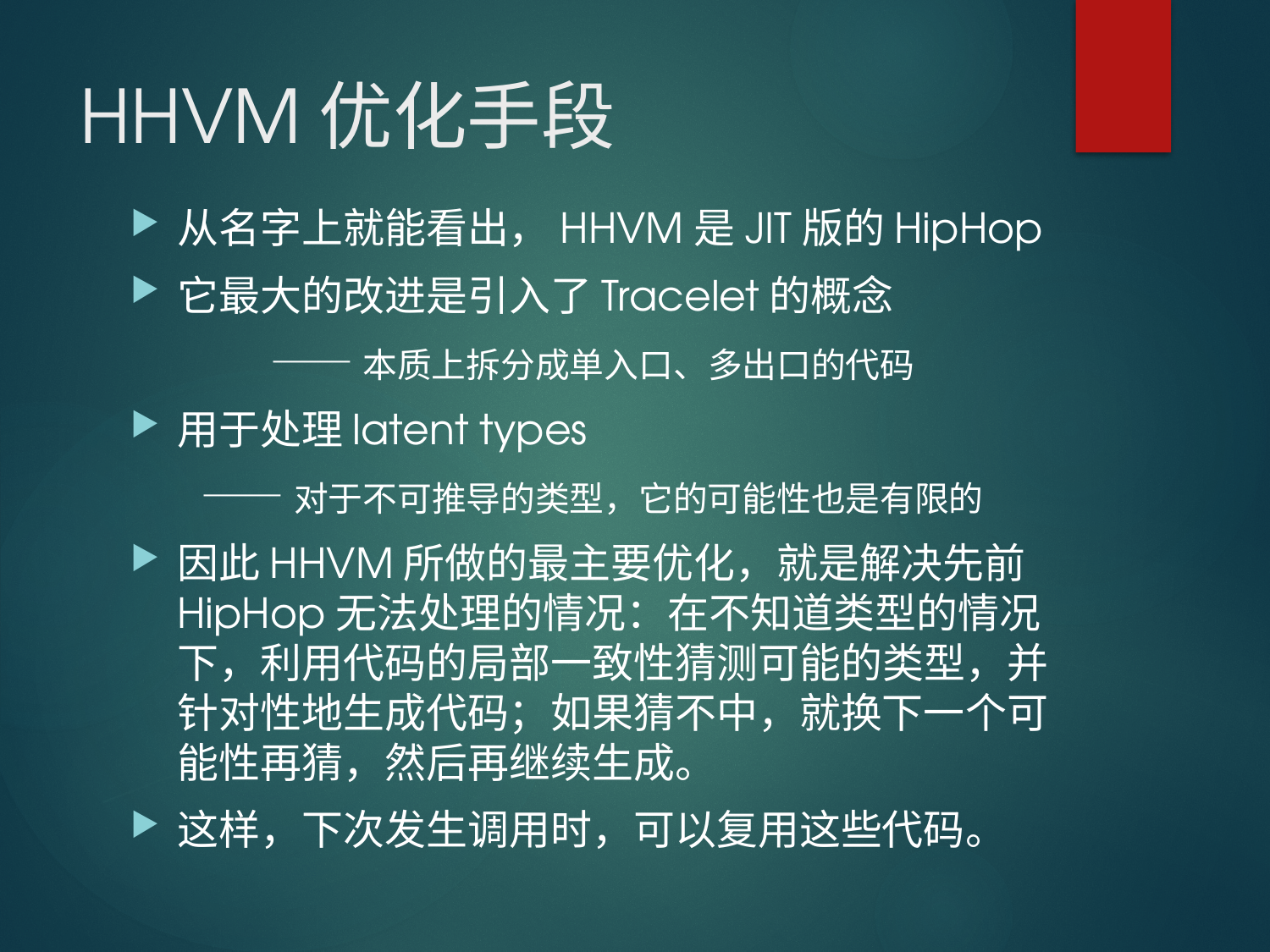

# HHVM优化手段
从名字上就能看出，HHVM是JIT版的HipHop
它最大的改进是引入了Tracelet的概念
——本质上拆分成单入口、多出口的代码
用于处理latent types
——对于不可推导的类型，它的可能性也是有限的
因此HHVM所做的最主要优化，就是解决先前HipHop无法处理的情况：在不知道类型的情况下，利用代码的局部一致性猜测可能的类型，并针对性地生成代码；如果猜不中，就换下一个可能性再猜，然后再继续生成。
这样，下次发生调用时，可以复用这些代码。